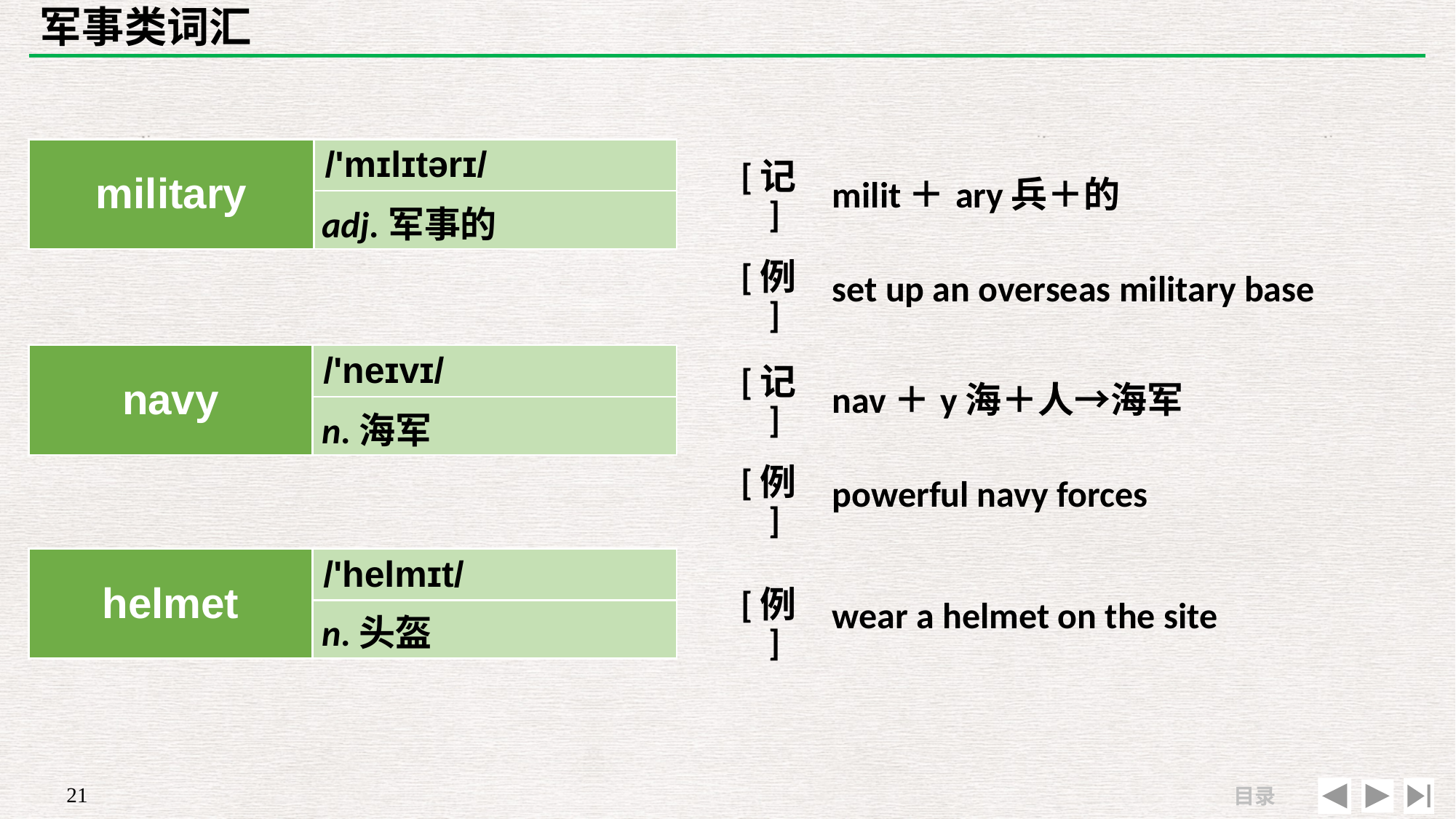

# 军事类词汇

| military | /'mɪlɪtərɪ/ |
| --- | --- |
|  |  |
| [记] | milit＋ary兵＋的 |
| --- | --- |
| [例] | set up an overseas military base |
adj.军事的
| navy | /'neɪvɪ/ |
| --- | --- |
|  |  |
| [记] | nav＋y海＋人→海军 |
| --- | --- |
| [例] | powerful navy forces |
n.海军
|  |  |
| --- | --- |
| [例] | wear a helmet on the site |
| helmet | /'helmɪt/ |
| --- | --- |
|  |  |
n.头盔